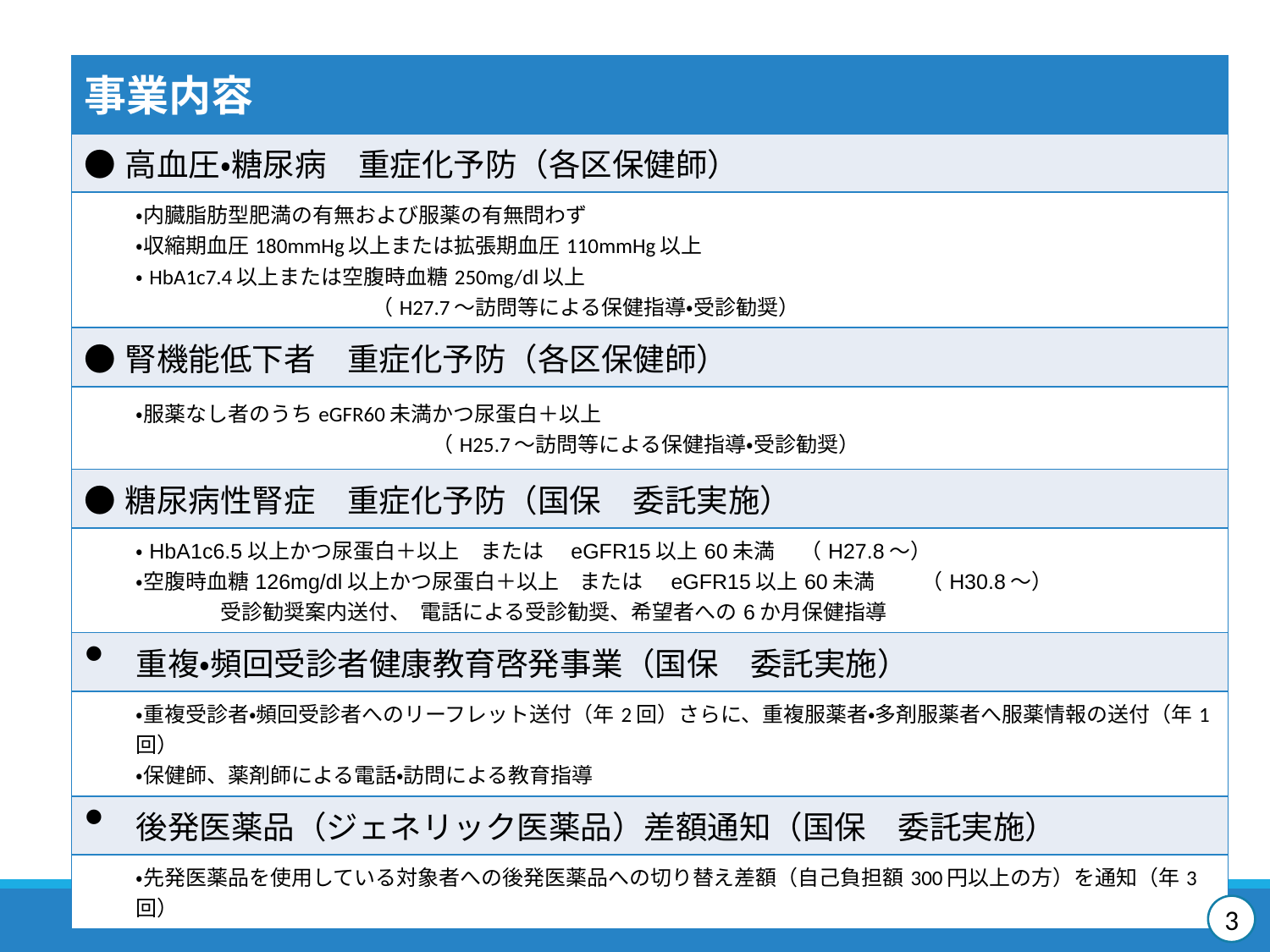

| 事業内容 |  |
| --- | --- |
| ●高血圧・糖尿病　重症化予防（各区保健師） |  |
|  | ・内臓脂肪型肥満の有無および服薬の有無問わず ・収縮期血圧180mmHg以上または拡張期血圧110mmHg以上 ・HbA1c7.4以上または空腹時血糖250mg/dl以上 　 　　　　 （H27.7～訪問等による保健指導・受診勧奨） |
| ●腎機能低下者　重症化予防（各区保健師） |  |
|  | ・服薬なし者のうちeGFR60未満かつ尿蛋白＋以上 　　　　　　　　　　　　　　（H25.7～訪問等による保健指導・受診勧奨） |
| ●糖尿病性腎症　重症化予防（国保　委託実施） |  |
|  | ・HbA1c6.5以上かつ尿蛋白＋以上　または　eGFR15以上60未満 　（H27.8～）　　　　　 ・空腹時血糖126mg/dl以上かつ尿蛋白＋以上　または　eGFR15以上60未満 　　（H30.8～）　　 　　　　受診勧奨案内送付、 電話による受診勧奨、希望者への6か月保健指導 |
| ● | 重複・頻回受診者健康教育啓発事業（国保　委託実施） |
|  | ・重複受診者・頻回受診者へのリーフレット送付（年2回）さらに、重複服薬者・多剤服薬者へ服薬情報の送付（年1回） ・保健師、薬剤師による電話・訪問による教育指導 |
| ● | 後発医薬品（ジェネリック医薬品）差額通知（国保　委託実施） |
|  | ・先発医薬品を使用している対象者への後発医薬品への切り替え差額（自己負担額300円以上の方）を通知（年3回） |
3